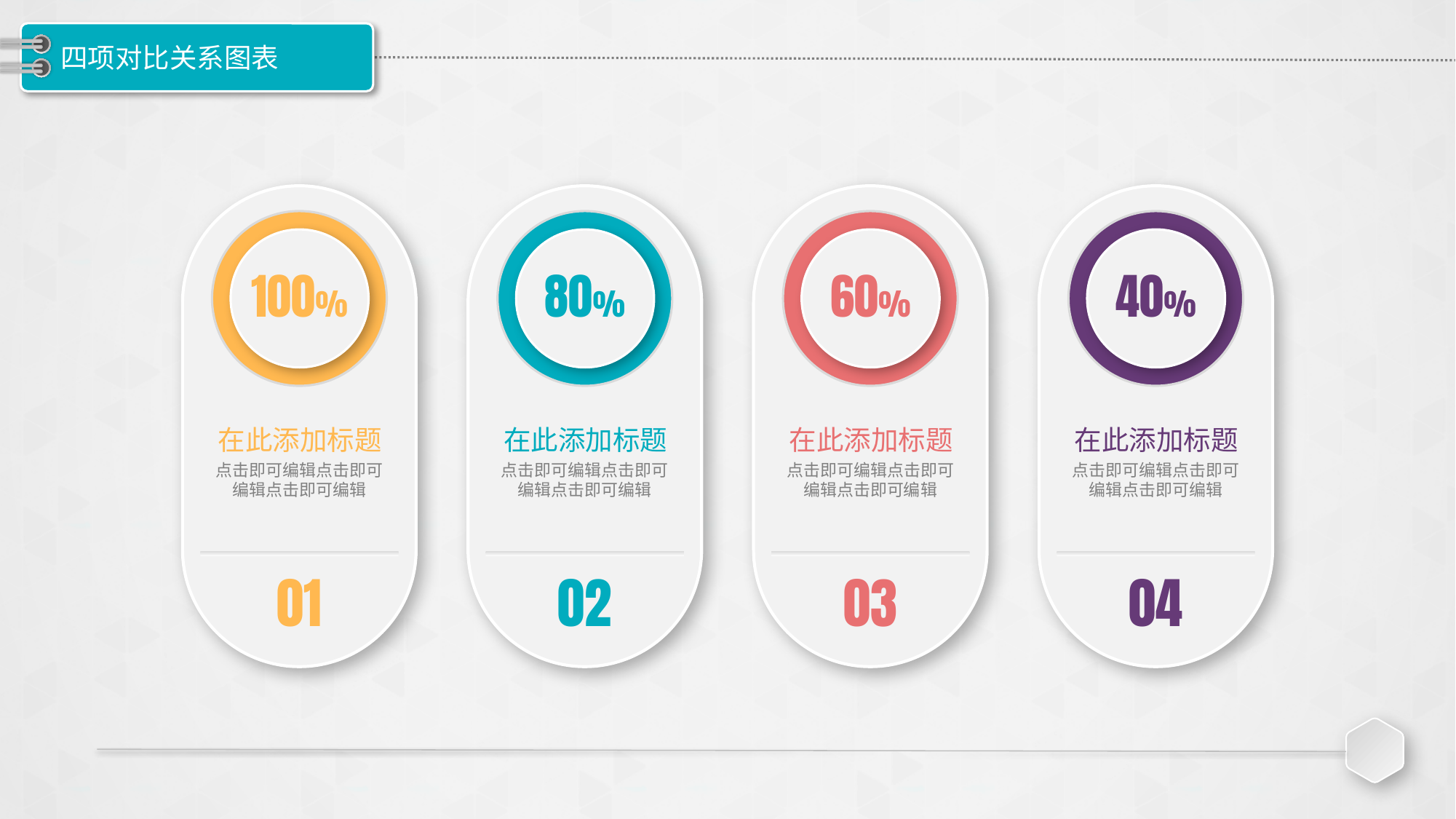

# 四项对比关系图表

100%
在此添加标题
点击即可编辑点击即可编辑点击即可编辑

01

80%
在此添加标题
点击即可编辑点击即可编辑点击即可编辑

02

60%
在此添加标题
点击即可编辑点击即可编辑点击即可编辑

03

40%
在此添加标题
点击即可编辑点击即可编辑点击即可编辑

04
67